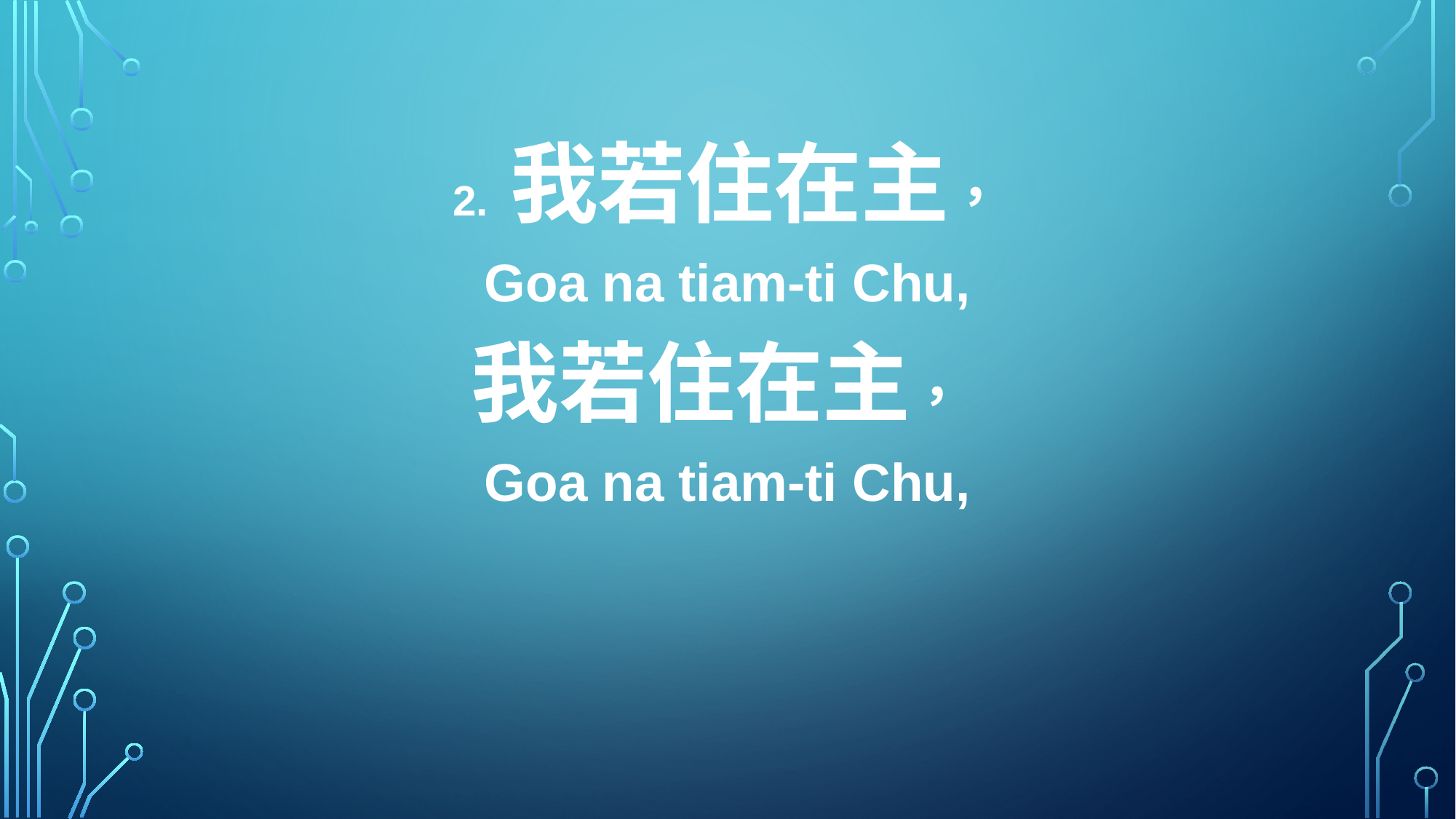

2. 我若住在主，
Goa na tiam-ti Chu,
我若住在主，
Goa na tiam-ti Chu,